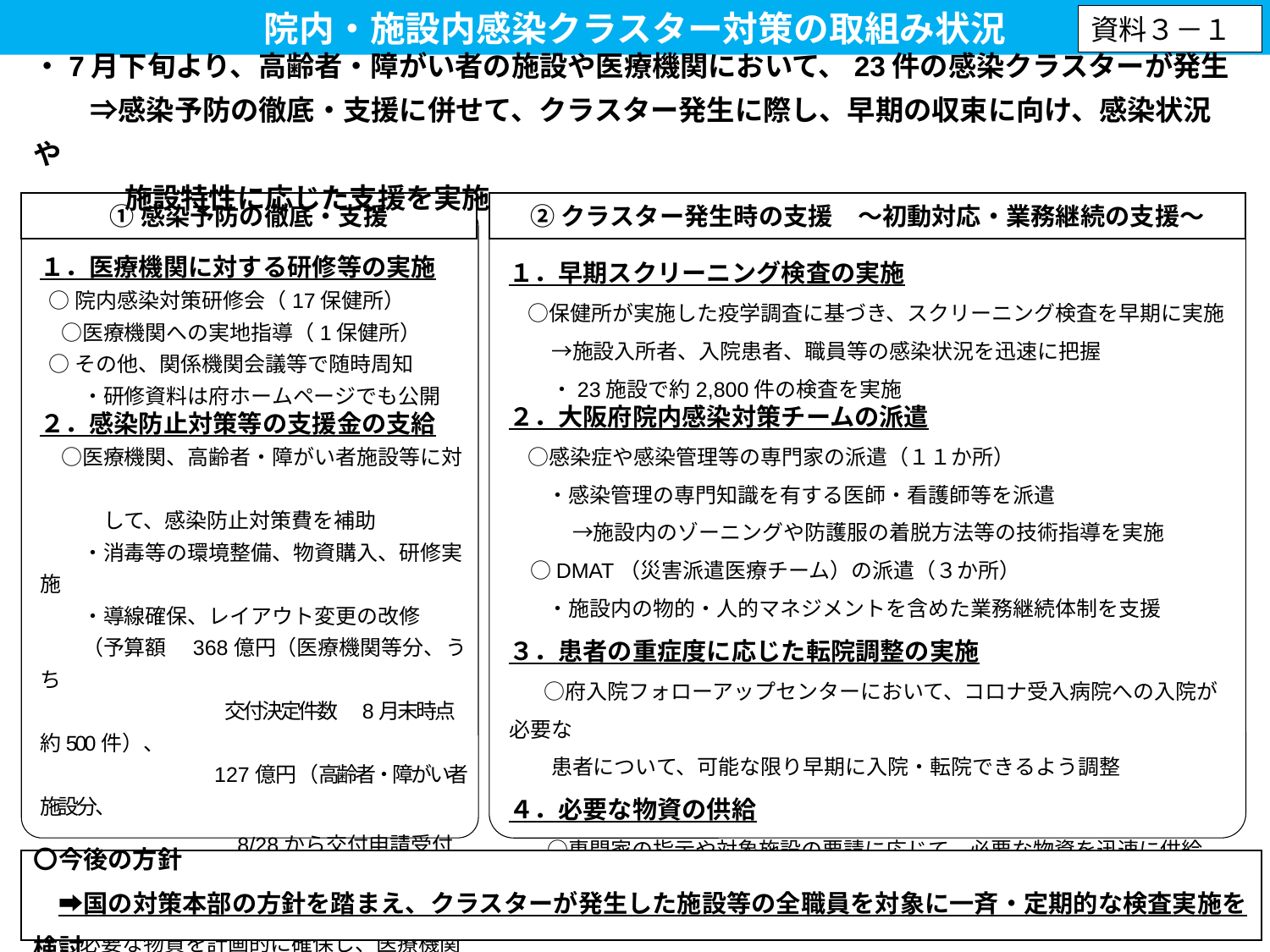

院内・施設内感染クラスター対策の取組み状況
資料３－１
・7月下旬より、高齢者・障がい者の施設や医療機関において、23件の感染クラスターが発生
　　⇒感染予防の徹底・支援に併せて、クラスター発生に際し、早期の収束に向け、感染状況や
　　　 施設特性に応じた支援を実施
②クラスター発生時の支援　～初動対応・業務継続の支援～
①感染予防の徹底・支援

１．医療機関に対する研修等の実施
  ○院内感染対策研修会（17保健所）
　○医療機関への実地指導（1保健所）
  ○その他、関係機関会議等で随時周知
　　・研修資料は府ホームページでも公開
２．感染防止対策等の支援金の支給
　○医療機関、高齢者・障がい者施設等に対
　　　して、感染防止対策費を補助
　　・消毒等の環境整備、物資購入、研修実施
　　・導線確保、レイアウト変更の改修
　　（予算額　368億円（医療機関等分、うち
　　　　　　　　　　交付決定件数　8月末時点 約500件）、
　　　　　　　　127億円（高齢者・障がい者施設分、
　　　　　　　　　　 8/28から交付申請受付開始）
３．感染対策に必要な物資の支給
　○必要な物資を計画的に確保し、医療機関
　　等の要請に応じて供給
　　・マスク、手袋、個人用防護服等、消毒液

１．早期スクリーニング検査の実施
　○保健所が実施した疫学調査に基づき、スクリーニング検査を早期に実施
　　→施設入所者、入院患者、職員等の感染状況を迅速に把握
　　・23施設で約2,800件の検査を実施
２．大阪府院内感染対策チームの派遣
　○感染症や感染管理等の専門家の派遣（１１か所）
　　・感染管理の専門知識を有する医師・看護師等を派遣
　　　→施設内のゾーニングや防護服の着脱方法等の技術指導を実施
　○DMAT（災害派遣医療チーム）の派遣（３か所）
　　・施設内の物的・人的マネジメントを含めた業務継続体制を支援
３．患者の重症度に応じた転院調整の実施
　　○府入院フォローアップセンターにおいて、コロナ受入病院への入院が必要な
　　患者について、可能な限り早期に入院・転院できるよう調整
４．必要な物資の供給
　　○専門家の指示や対象施設の要請に応じて、必要な物資を迅速に供給
〇今後の方針
　➡国の対策本部の方針を踏まえ、クラスターが発生した施設等の全職員を対象に一斉・定期的な検査実施を検討